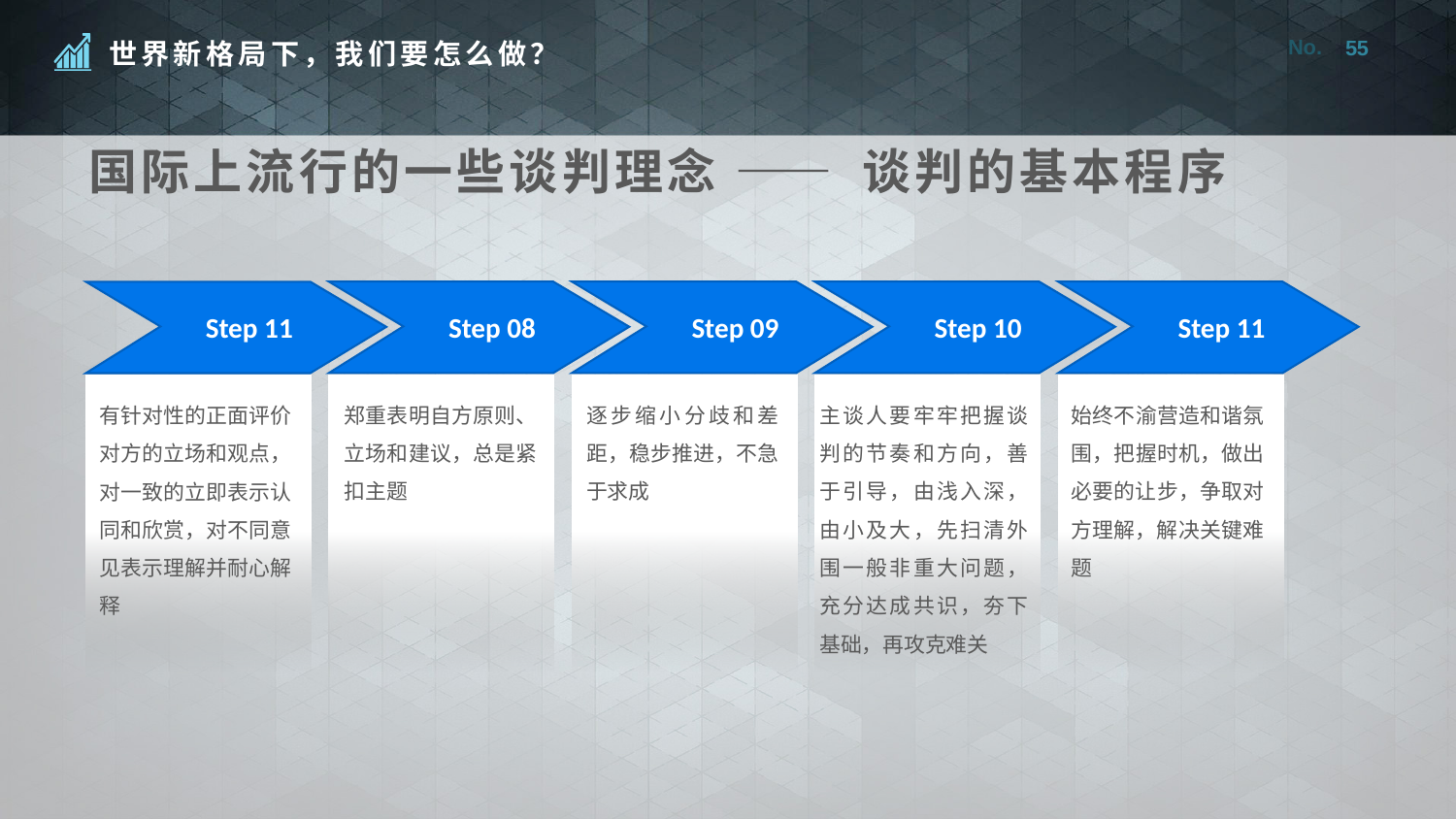

55
国际上流行的一些谈判理念 ——  谈判的基本程序

Step 08

Step 09

Step 10

Step 11

Step 11

郑重表明自方原则、立场和建议，总是紧扣主题

逐步缩小分歧和差距，稳步推进，不急于求成
主谈人要牢牢把握谈判的节奏和方向，善于引导，由浅入深，由小及大，先扫清外围一般非重大问题，充分达成共识，夯下基础，再攻克难关
始终不渝营造和谐氛围，把握时机，做出必要的让步，争取对方理解，解决关键难题
有针对性的正面评价对方的立场和观点，对一致的立即表示认同和欣赏，对不同意见表示理解并耐心解释